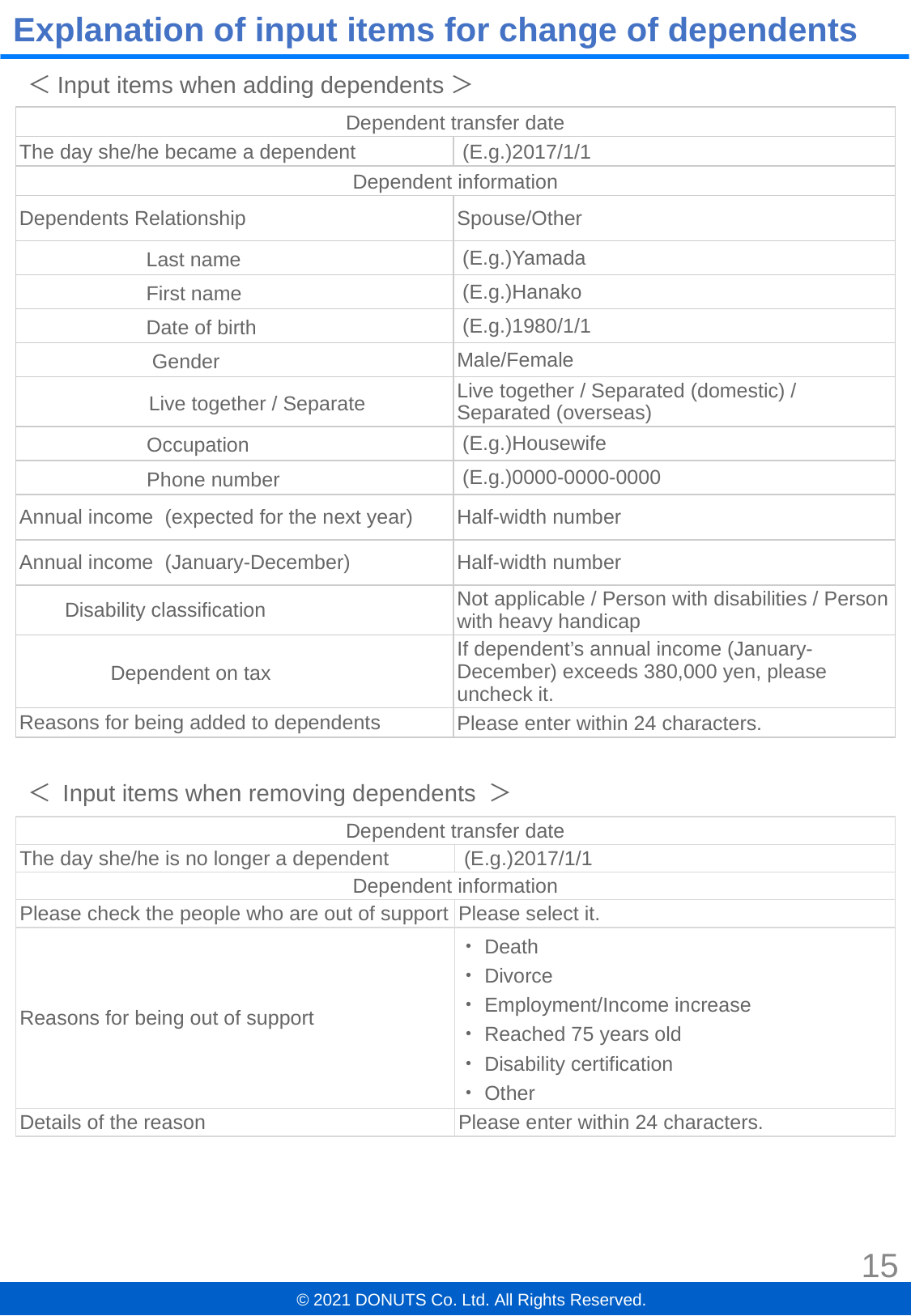

# Explanation of input items for change of dependents
＜Input items when adding dependents＞
| Dependent transfer date |  |
| --- | --- |
| The day she/he became a dependent | (E.g.)2017/1/1 |
| Dependent information |  |
| Dependents Relationship | Spouse/Other |
| Last name | (E.g.)Yamada |
| First name | (E.g.)Hanako |
| Date of birth | (E.g.)1980/1/1 |
| Gender | Male/Female |
| Live together / Separate | Live together / Separated (domestic) / Separated (overseas) |
| Occupation | (E.g.)Housewife |
| Phone number | (E.g.)0000-0000-0000 |
| Annual income (expected for the next year) | Half-width number |
| Annual income (January-December) | Half-width number |
| Disability classification | Not applicable / Person with disabilities / Person with heavy handicap |
| Dependent on tax | If dependent’s annual income (January-December) exceeds 380,000 yen, please uncheck it. |
| Reasons for being added to dependents | Please enter within 24 characters. |
＜ Input items when removing dependents ＞
| Dependent transfer date |  |
| --- | --- |
| The day she/he is no longer a dependent | (E.g.)2017/1/1 |
| Dependent information |  |
| Please check the people who are out of support | Please select it. |
| Reasons for being out of support | ・Death ・Divorce ・Employment/Income increase ・Reached 75 years old ・Disability certification ・Other |
| Details of the reason | Please enter within 24 characters. |
15